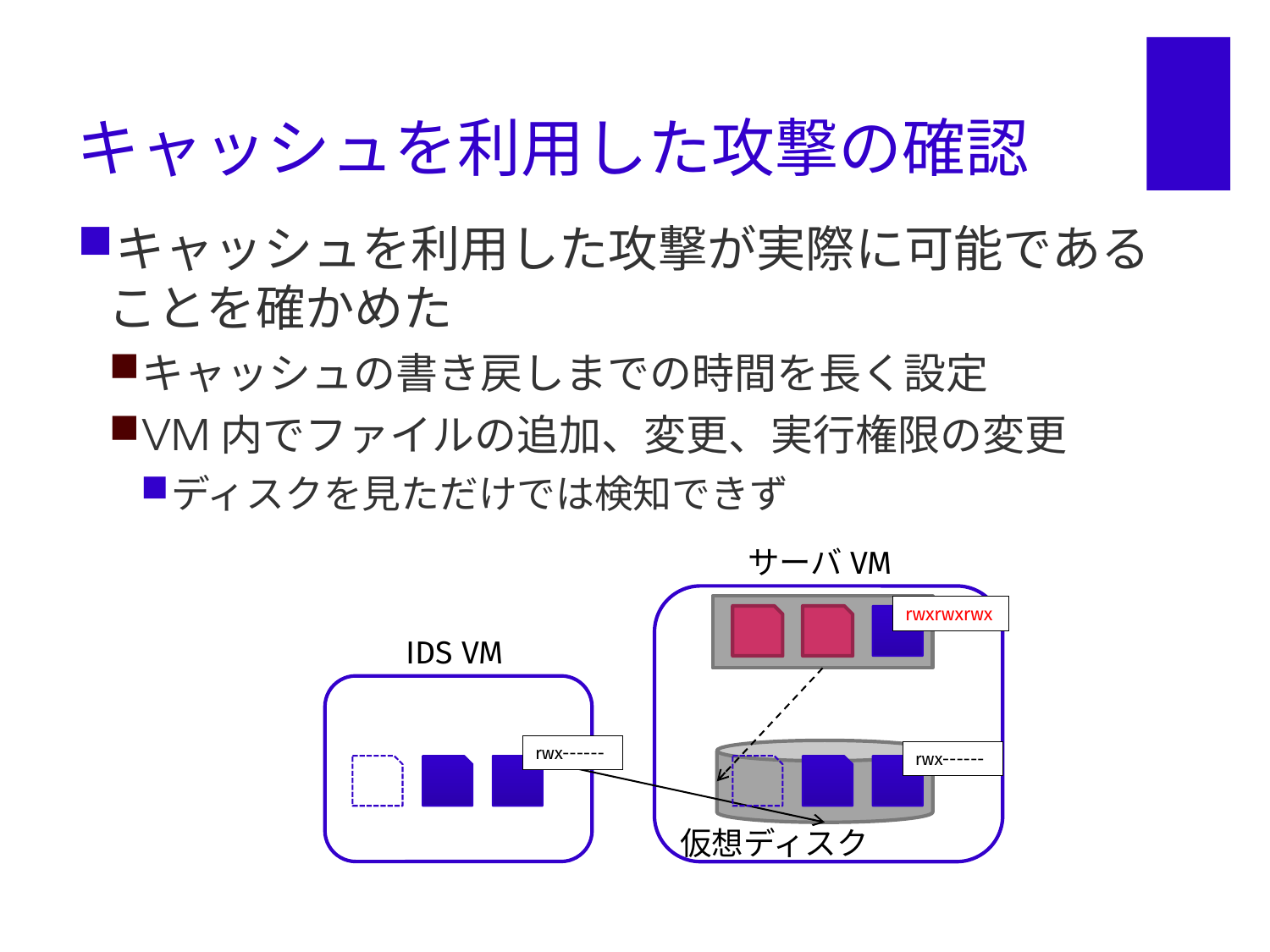

# キャッシュを利用した攻撃の確認
キャッシュを利用した攻撃が実際に可能であることを確かめた
キャッシュの書き戻しまでの時間を長く設定
VM内でファイルの追加、変更、実行権限の変更
ディスクを見ただけでは検知できず

サーバVM

rwxrwxrwx

IDS VM

rwx------

rwx------

仮想ディスク